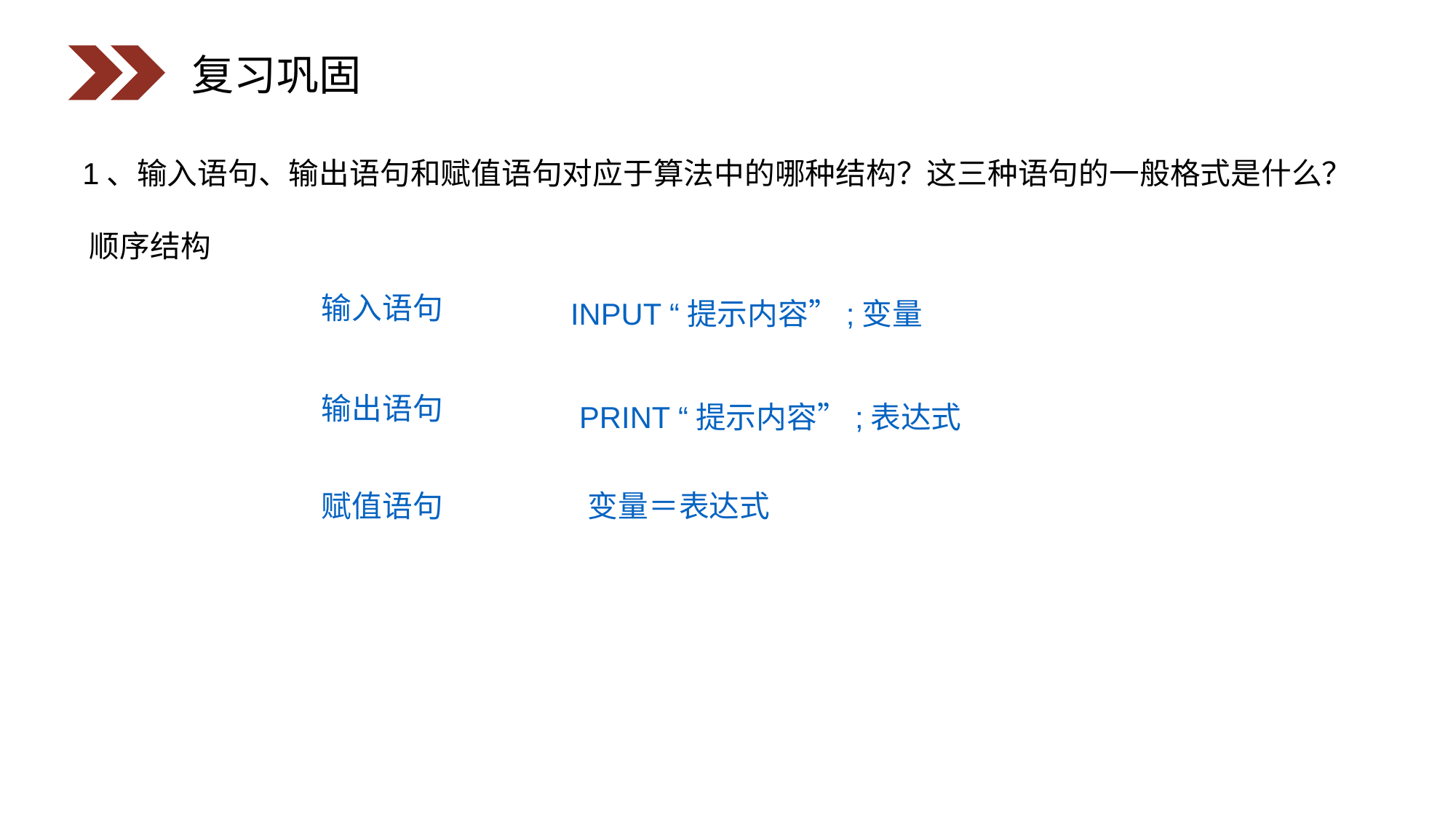

复习巩固
1、输入语句、输出语句和赋值语句对应于算法中的哪种结构？这三种语句的一般格式是什么？
顺序结构
输入语句
INPUT “提示内容”;变量
输出语句
PRINT “提示内容”;表达式
赋值语句
变量＝表达式